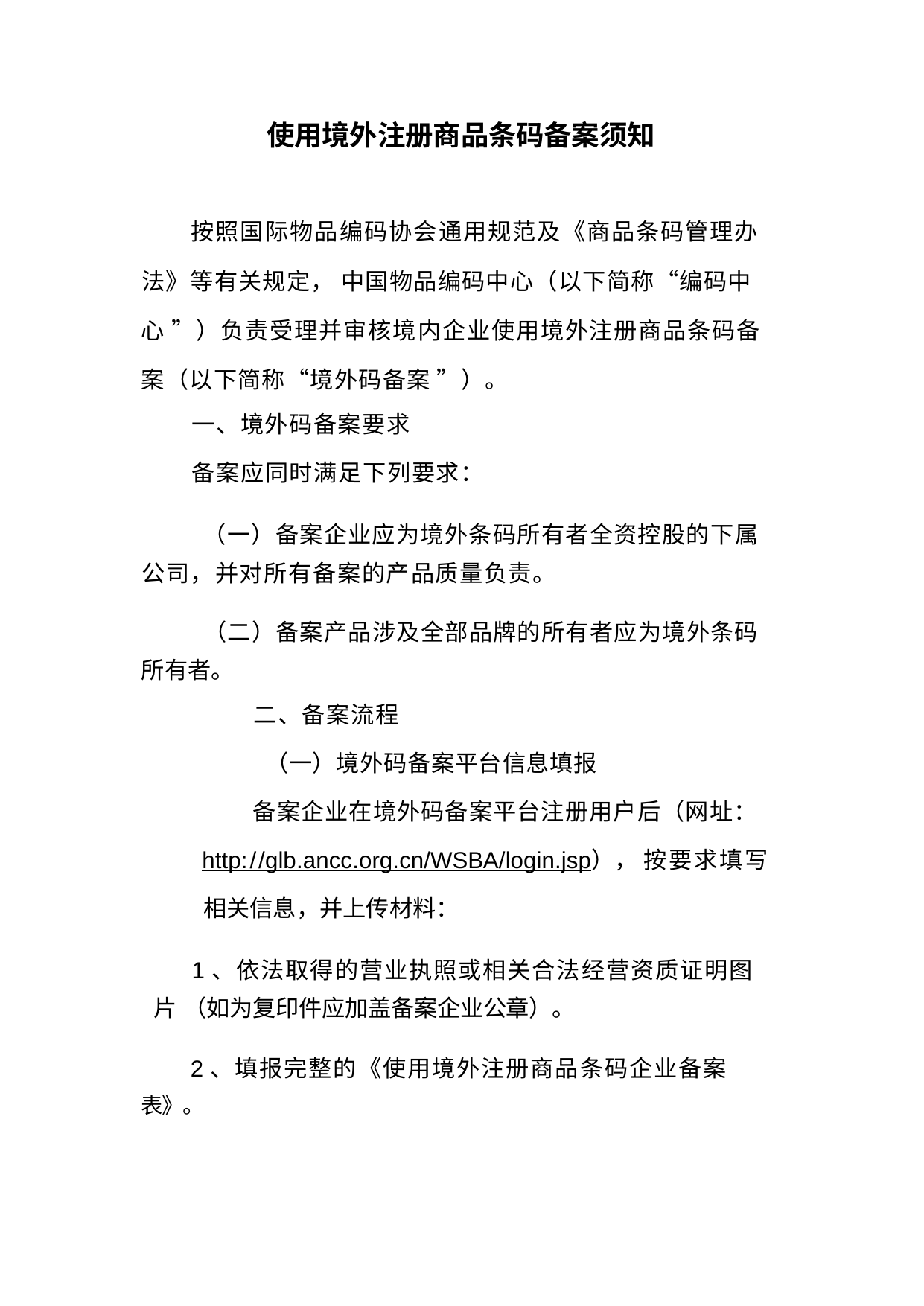

使用境外注册商品条码备案须知

按照国际物品编码协会通用规范及《商品条码管理办
法》等有关规定， 中国物品编码中心（以下简称“编码中  心 ”）负责受理并审核境内企业使用境外注册商品条码备  案（以下简称“境外码备案 ”）。
一、境外码备案要求
备案应同时满足下列要求：
（一）备案企业应为境外条码所有者全资控股的下属  公司，并对所有备案的产品质量负责。
（二）备案产品涉及全部品牌的所有者应为境外条码  所有者。
二、备案流程
（一）境外码备案平台信息填报
备案企业在境外码备案平台注册用户后（网址：
http://glb.ancc.org.cn/WSBA/login.jsp）， 按要求填写
相关信息，并上传材料：
1、依法取得的营业执照或相关合法经营资质证明图片 （如为复印件应加盖备案企业公章）。

2、填报完整的《使用境外注册商品条码企业备案     表》。